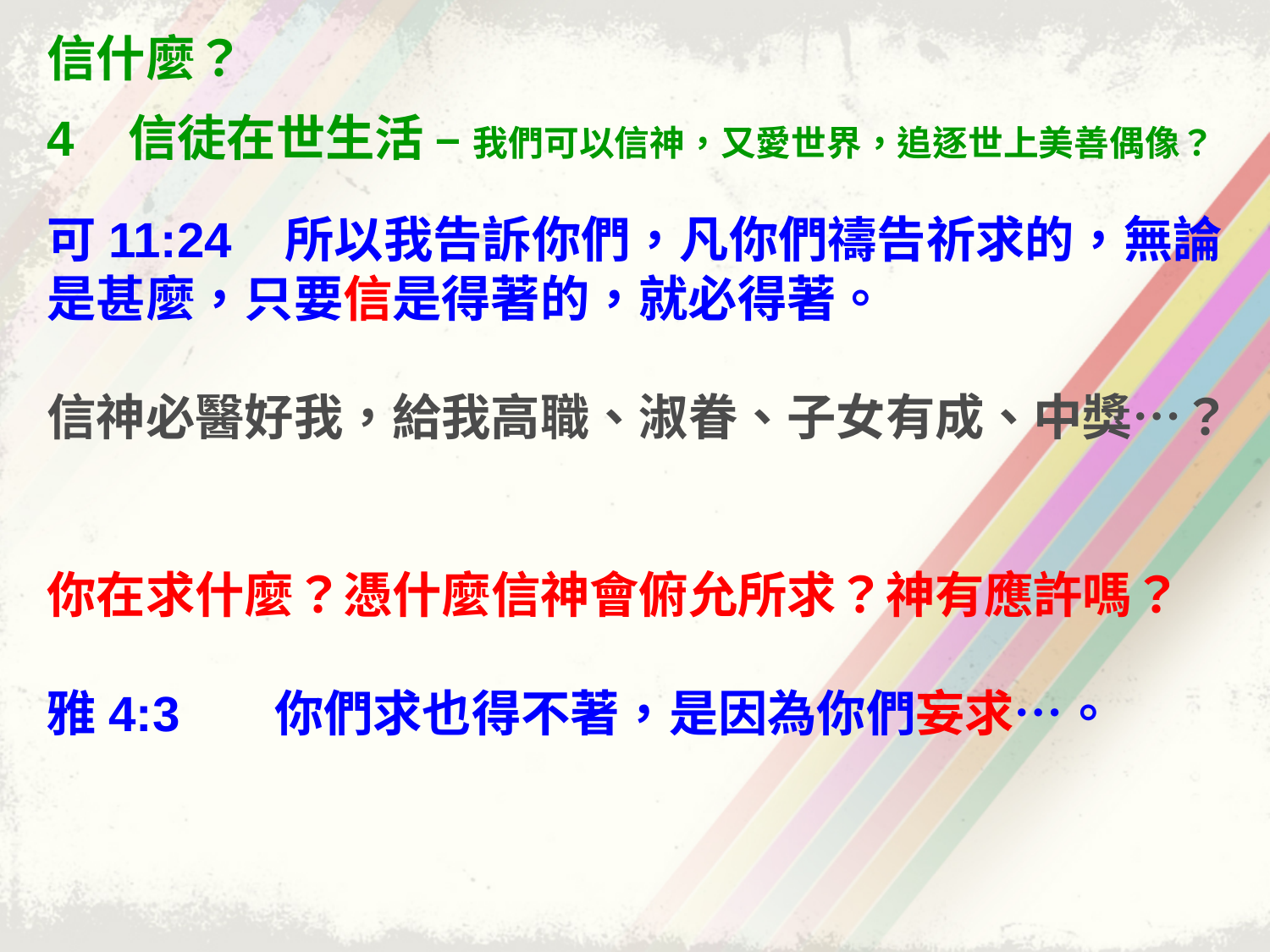

信什麼？
4   信徒在世生活 – 我們可以信神，又愛世界，追逐世上美善偶像？

可11:24   所以我告訴你們，凡你們禱告祈求的，無論是甚麼，只要信是得著的，就必得著。

信神必醫好我，給我高職、淑眷、子女有成、中獎…？

你在求什麼？憑什麼信神會俯允所求？神有應許嗎？

雅4:3      你們求也得不著，是因為你們妄求…。